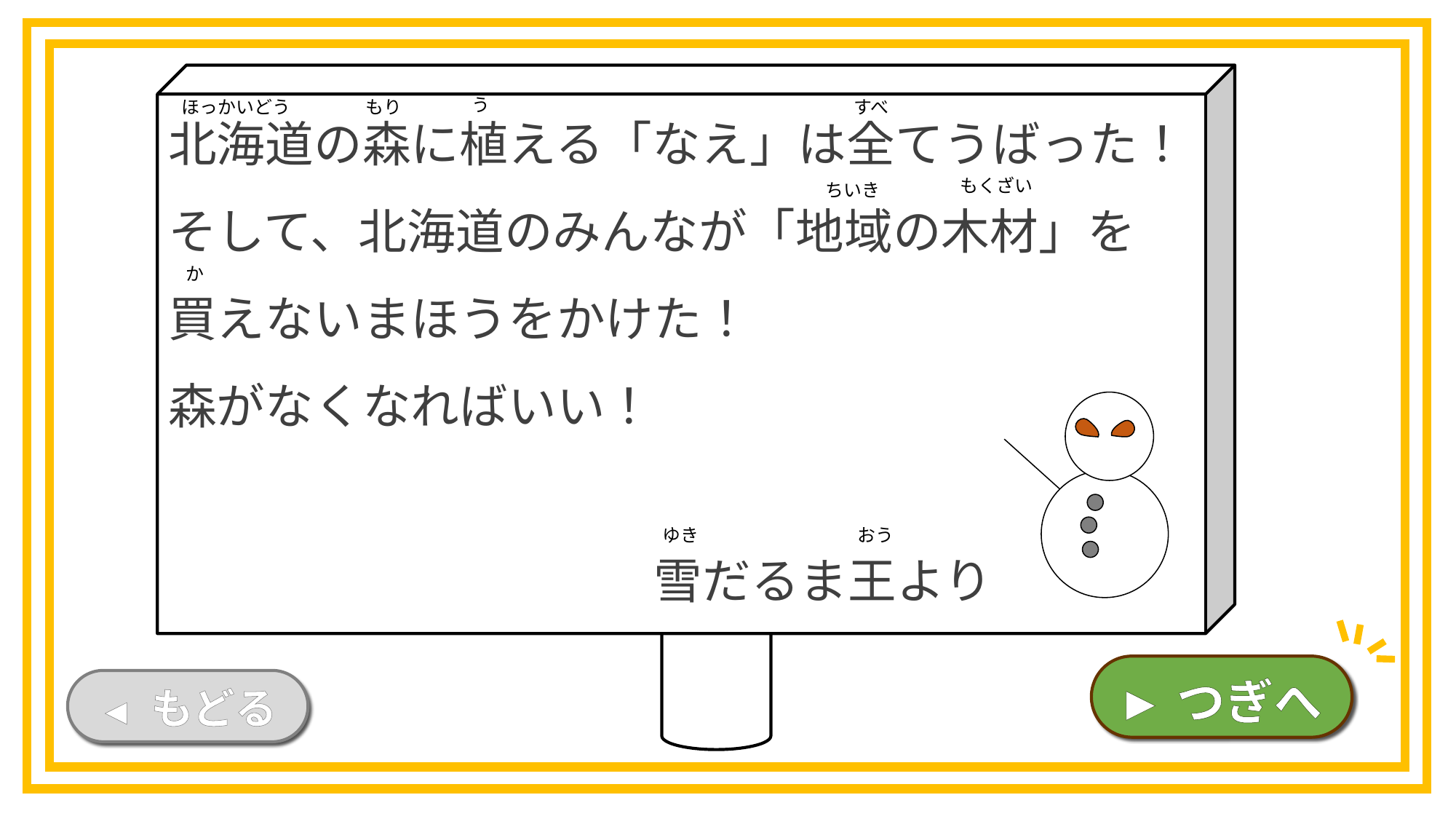

北海道の森に植える「なえ」は全てうばった！
そして、北海道のみんなが「地域の木材」を
買えないまほうをかけた！
森がなくなればいい！

　　　　　　　　　　雪だるま王より
う
もり
ほっかいどう
すべ
もくざい
ちいき
か

ゆき
おう

►つぎへ

◄ もどる